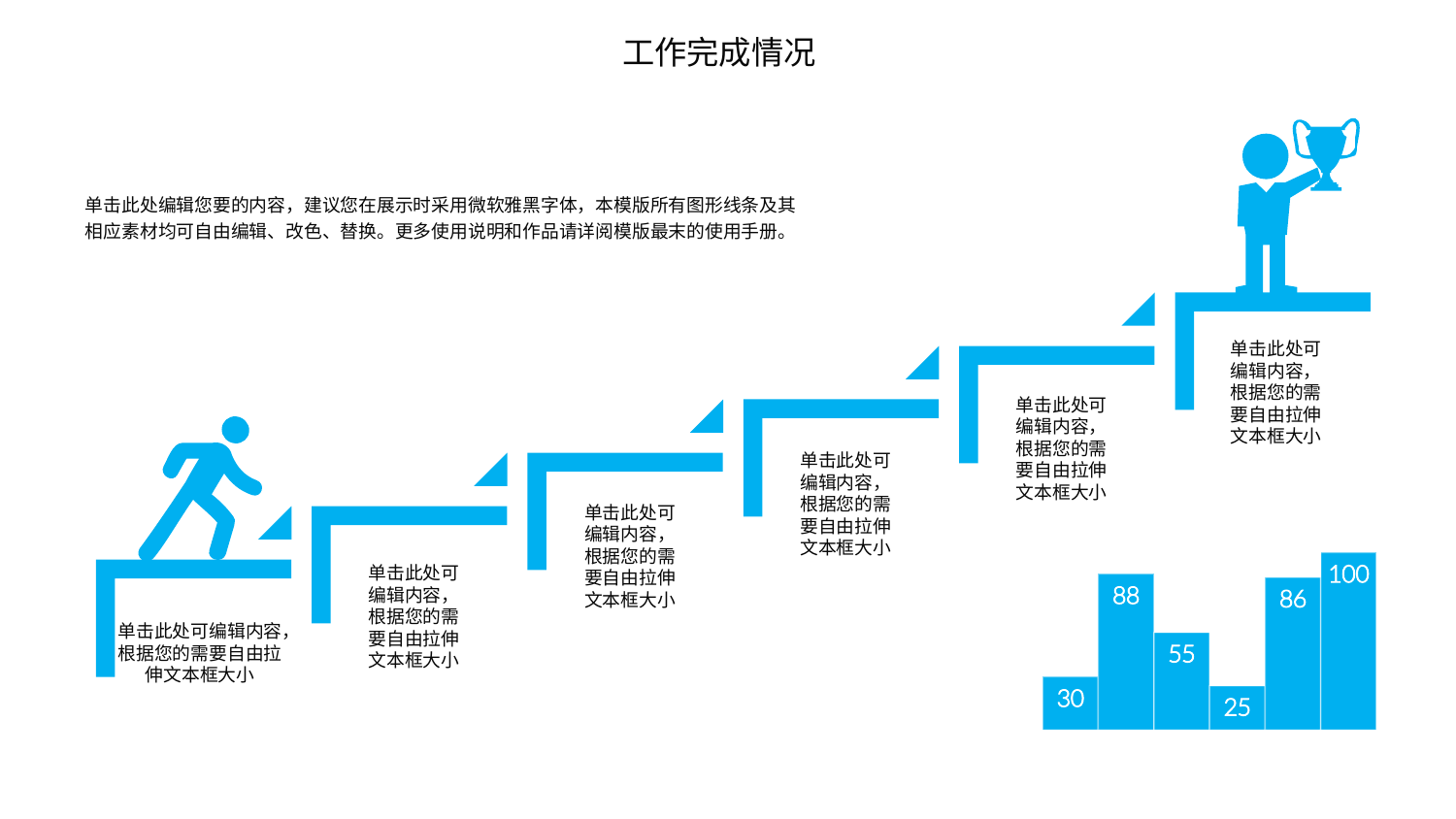

工作完成情况

单击此处编辑您要的内容，建议您在展示时采用微软雅黑字体，本模版所有图形线条及其相应素材均可自由编辑、改色、替换。更多使用说明和作品请详阅模版最末的使用手册。
单击此处可编辑内容，根据您的需要自由拉伸文本框大小
单击此处可编辑内容，根据您的需要自由拉伸文本框大小
单击此处可编辑内容，根据您的需要自由拉伸文本框大小
单击此处可编辑内容，根据您的需要自由拉伸文本框大小
单击此处可编辑内容，根据您的需要自由拉伸文本框大小
单击此处可编辑内容，根据您的需要自由拉伸文本框大小

### Chart

| Category | Series 1 | Series 2 | Series 3 | Series 4 | Series 12 | Series 23 |
|---|---|---|---|---|---|---|
| Content | 30.0 | 88.0 | 55.0 | 25.0 | 86.0 | 100.0 |